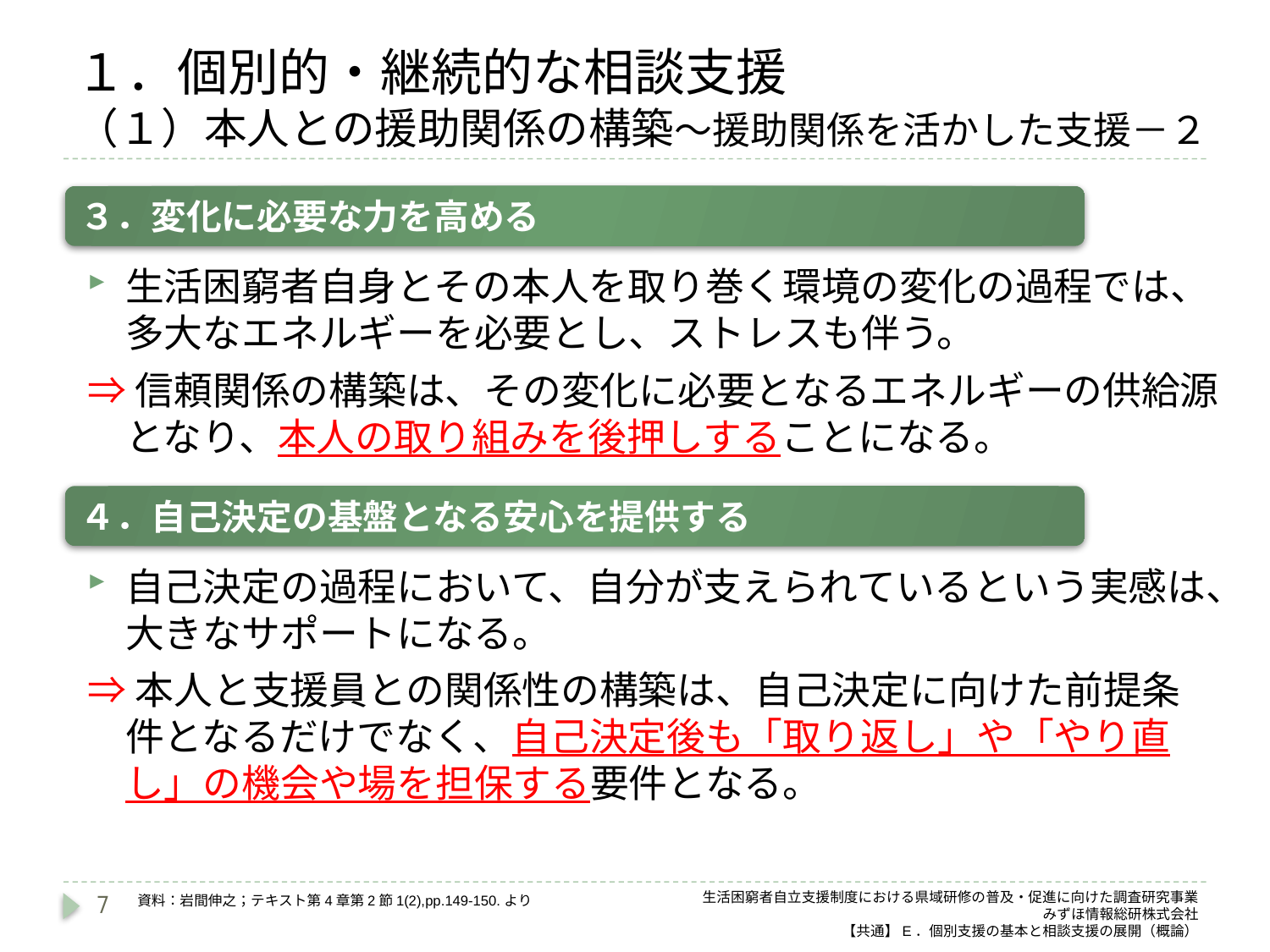

# １．個別的・継続的な相談支援 （１）本人との援助関係の構築～援助関係を活かした支援－２
３．変化に必要な力を高める
生活困窮者自身とその本人を取り巻く環境の変化の過程では、多大なエネルギーを必要とし、ストレスも伴う。
⇒信頼関係の構築は、その変化に必要となるエネルギーの供給源となり、本人の取り組みを後押しすることになる。
４．自己決定の基盤となる安心を提供する
自己決定の過程において、自分が支えられているという実感は、大きなサポートになる。
⇒本人と支援員との関係性の構築は、自己決定に向けた前提条件となるだけでなく、自己決定後も「取り返し」や「やり直し」の機会や場を担保する要件となる。
7
生活困窮者自立支援制度における県域研修の普及・促進に向けた調査研究事業
みずほ情報総研株式会社
【共通】E．個別支援の基本と相談支援の展開（概論）

資料：岩間伸之；テキスト第4章第2節1(2),pp.149-150.より